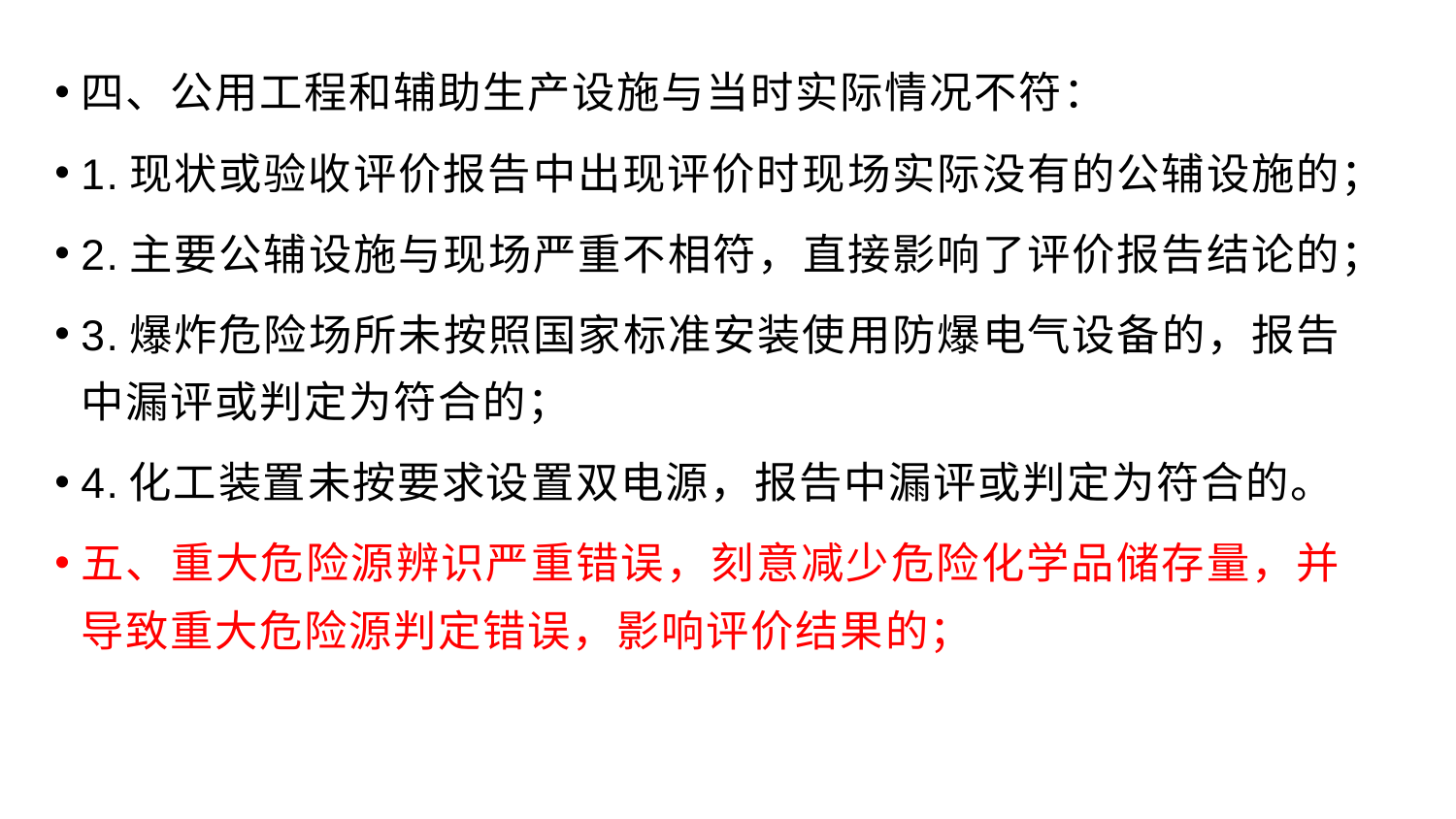

四、公用工程和辅助生产设施与当时实际情况不符：
1.现状或验收评价报告中出现评价时现场实际没有的公辅设施的；
2.主要公辅设施与现场严重不相符，直接影响了评价报告结论的；
3.爆炸危险场所未按照国家标准安装使用防爆电气设备的，报告中漏评或判定为符合的；
4.化工装置未按要求设置双电源，报告中漏评或判定为符合的。
五、重大危险源辨识严重错误，刻意减少危险化学品储存量，并导致重大危险源判定错误，影响评价结果的；